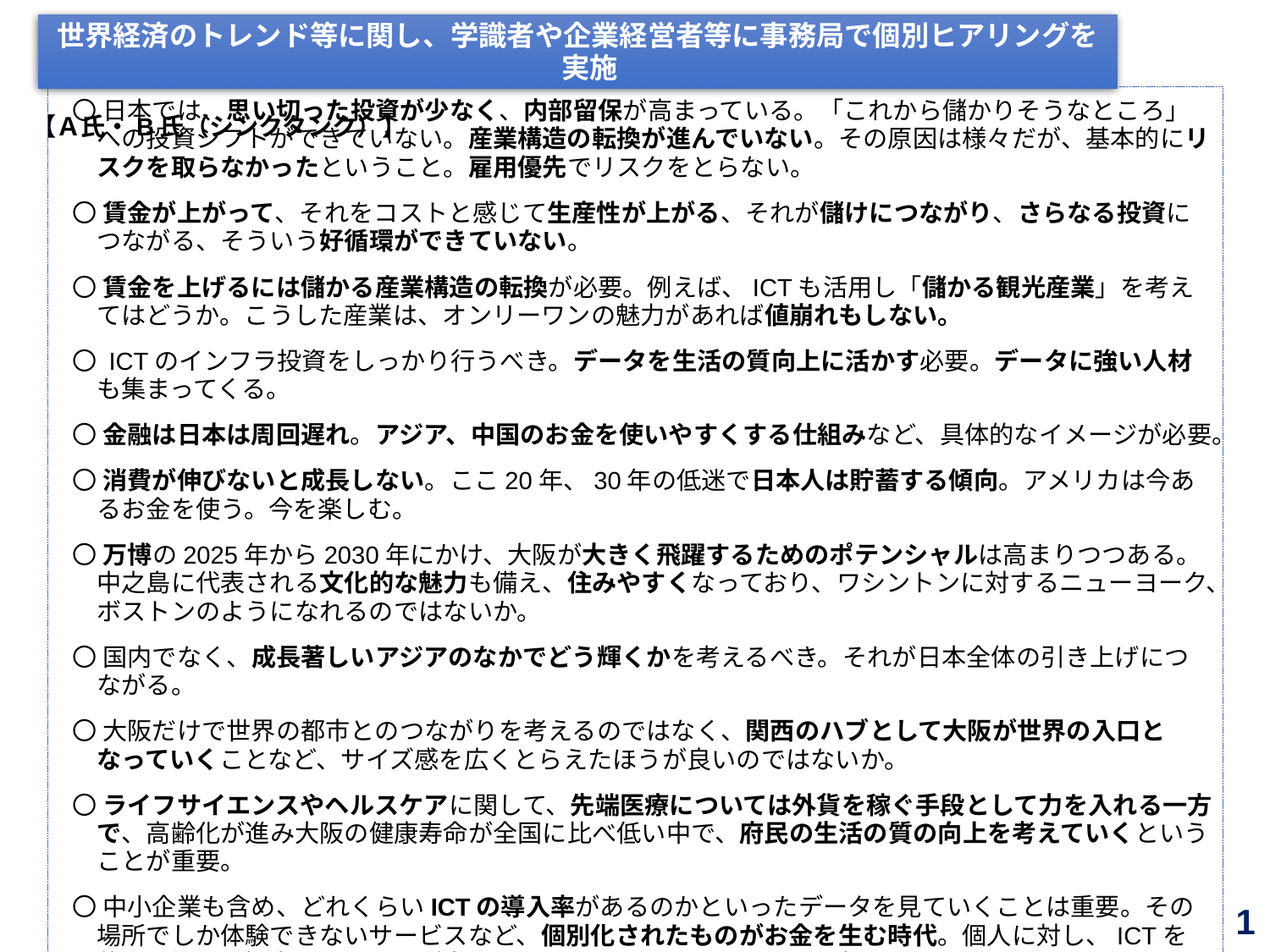

世界経済のトレンド等に関し、学識者や企業経営者等に事務局で個別ヒアリングを実施
【Ａ氏・B氏（シンクタンク）】
〇 日本では、思い切った投資が少なく、内部留保が高まっている。「これから儲かりそうなところ」への投資シフトができていない。産業構造の転換が進んでいない。その原因は様々だが、基本的にリスクを取らなかったということ。雇用優先でリスクをとらない。
〇 賃金が上がって、それをコストと感じて生産性が上がる、それが儲けにつながり、さらなる投資につながる、そういう好循環ができていない。
〇 賃金を上げるには儲かる産業構造の転換が必要。例えば、ICTも活用し「儲かる観光産業」を考えてはどうか。こうした産業は、オンリーワンの魅力があれば値崩れもしない。
〇 ICTのインフラ投資をしっかり行うべき。データを生活の質向上に活かす必要。データに強い人材も集まってくる。
〇 金融は日本は周回遅れ。アジア、中国のお金を使いやすくする仕組みなど、具体的なイメージが必要。
〇 消費が伸びないと成長しない。ここ20年、30年の低迷で日本人は貯蓄する傾向。アメリカは今あるお金を使う。今を楽しむ。
〇 万博の2025年から2030年にかけ、大阪が大きく飛躍するためのポテンシャルは高まりつつある。中之島に代表される文化的な魅力も備え、住みやすくなっており、ワシントンに対するニューヨーク、ボストンのようになれるのではないか。
〇 国内でなく、成長著しいアジアのなかでどう輝くかを考えるべき。それが日本全体の引き上げにつながる。
〇 大阪だけで世界の都市とのつながりを考えるのではなく、関西のハブとして大阪が世界の入口となっていくことなど、サイズ感を広くとらえたほうが良いのではないか。
〇 ライフサイエンスやヘルスケアに関して、先端医療については外貨を稼ぐ手段として力を入れる一方で、高齢化が進み大阪の健康寿命が全国に比べ低い中で、府民の生活の質の向上を考えていくということが重要。
〇 中小企業も含め、どれくらいICTの導入率があるのかといったデータを見ていくことは重要。その場所でしか体験できないサービスなど、個別化されたものがお金を生む時代。個人に対し、ICTを使って個別の提案をすることが容易になっており、こうしたことを考えていくべき。
1